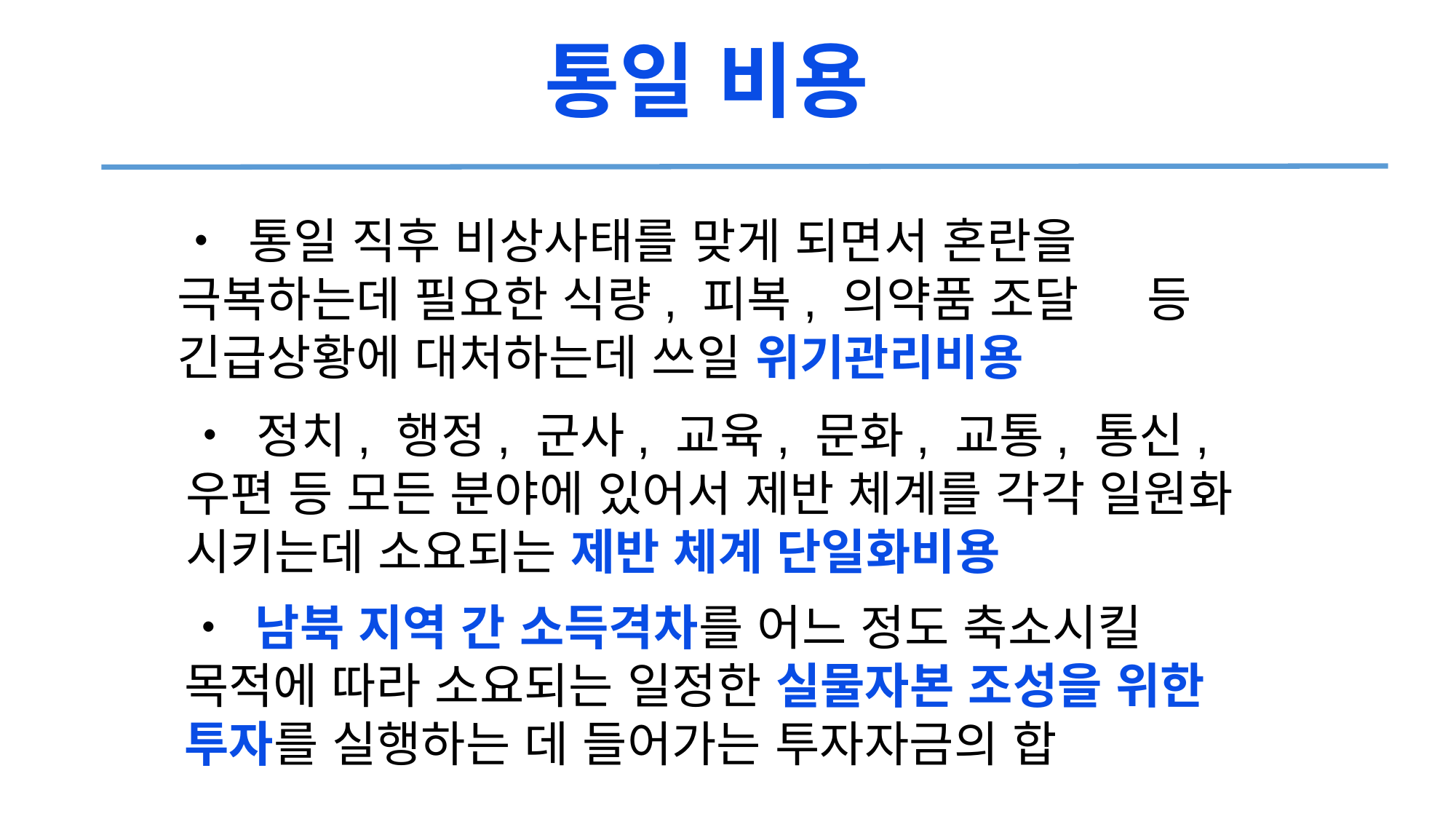

통일 비용
• 통일 직후 비상사태를 맞게 되면서 혼란을 극복하는데 필요한 식량, 피복, 의약품 조달     등 긴급상황에 대처하는데 쓰일 위기관리비용
• 정치, 행정, 군사, 교육, 문화, 교통, 통신, 우편 등 모든 분야에 있어서 제반 체계를 각각 일원화 시키는데 소요되는 제반 체계 단일화비용
• 남북 지역 간 소득격차를 어느 정도 축소시킬 목적에 따라 소요되는 일정한 실물자본 조성을 위한 투자를 실행하는 데 들어가는 투자자금의 합